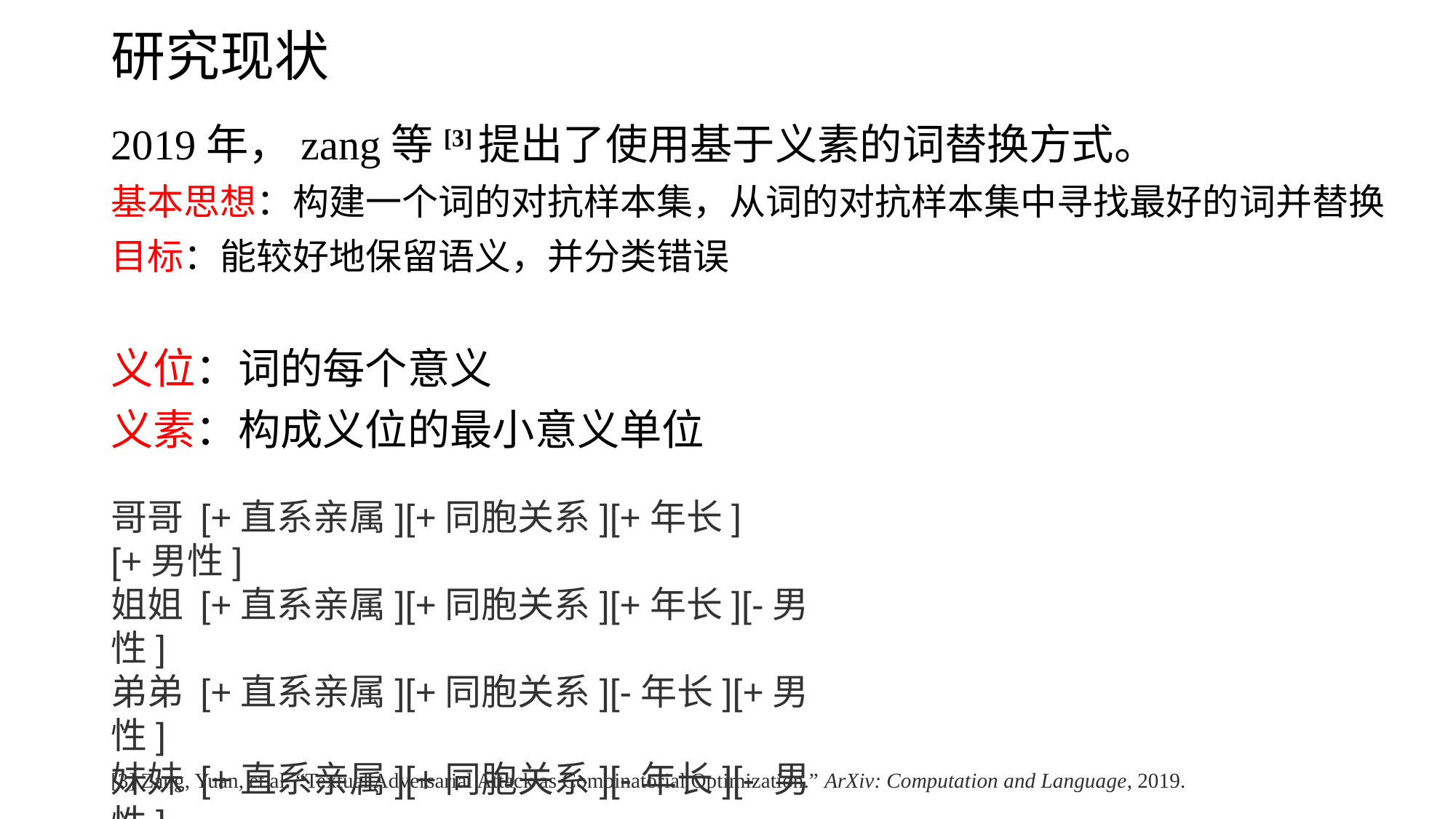

# 研究现状
2019年，zang等[3]提出了使用基于义素的词替换方式。
基本思想：构建一个词的对抗样本集，从词的对抗样本集中寻找最好的词并替换
目标：能较好地保留语义，并分类错误

义位：词的每个意义
义素：构成义位的最小意义单位
哥哥 [+直系亲属][+同胞关系][+年长][+男性]
姐姐 [+直系亲属][+同胞关系][+年长][-男性]
弟弟 [+直系亲属][+同胞关系][-年长][+男性]
妹妹 [+直系亲属][+同胞关系][-年长][- 男性]
[3] Zang, Yuan, et al. “Textual Adversarial Attack as Combinatorial Optimization.” ArXiv: Computation and Language, 2019.